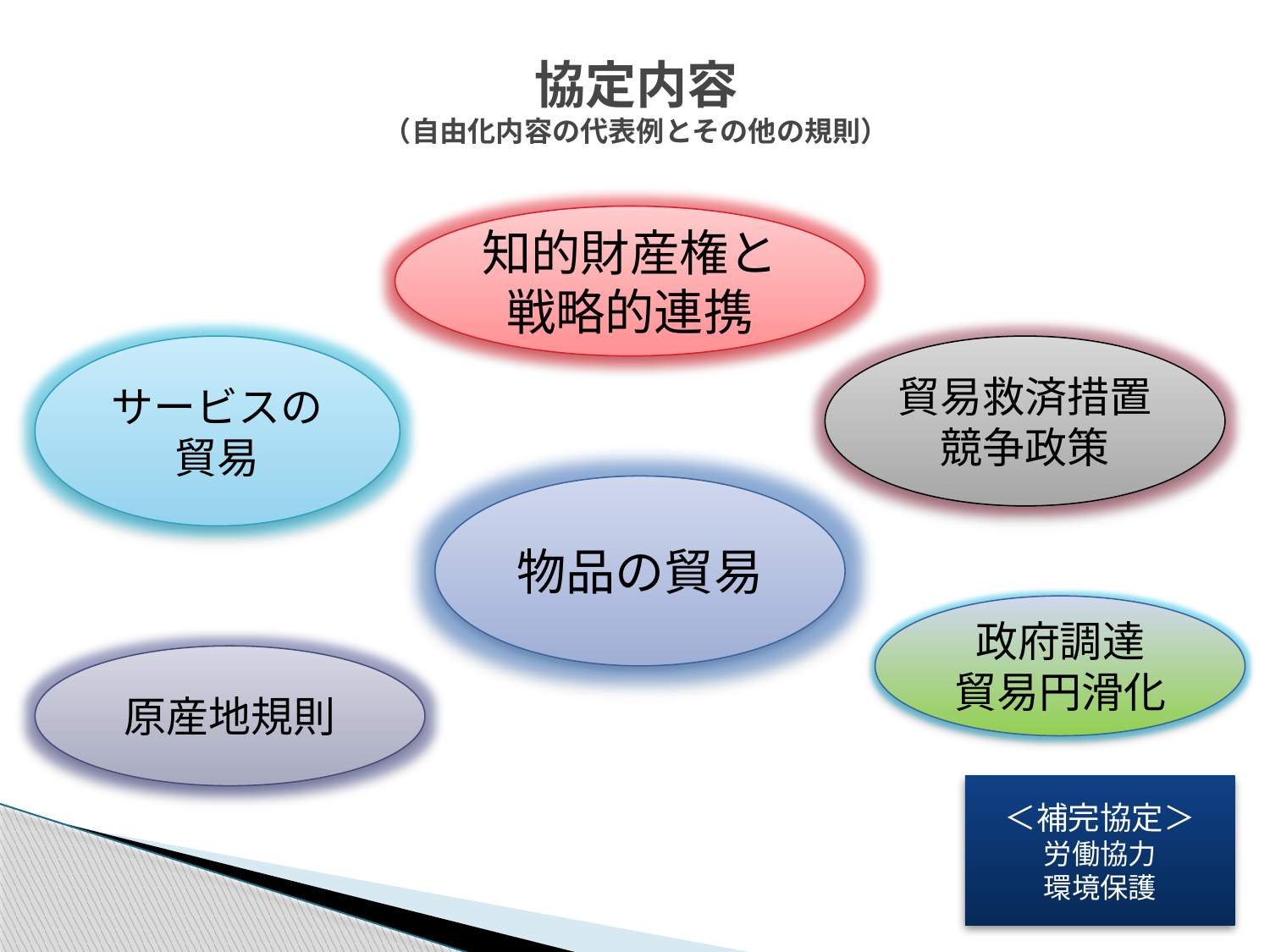

# 協定内容 （自由化内容の代表例とその他の規則）
知的財産権と戦略的連携
サービスの貿易
貿易救済措置
競争政策
物品の貿易
政府調達
貿易円滑化
原産地規則
＜補完協定＞
労働協力
環境保護